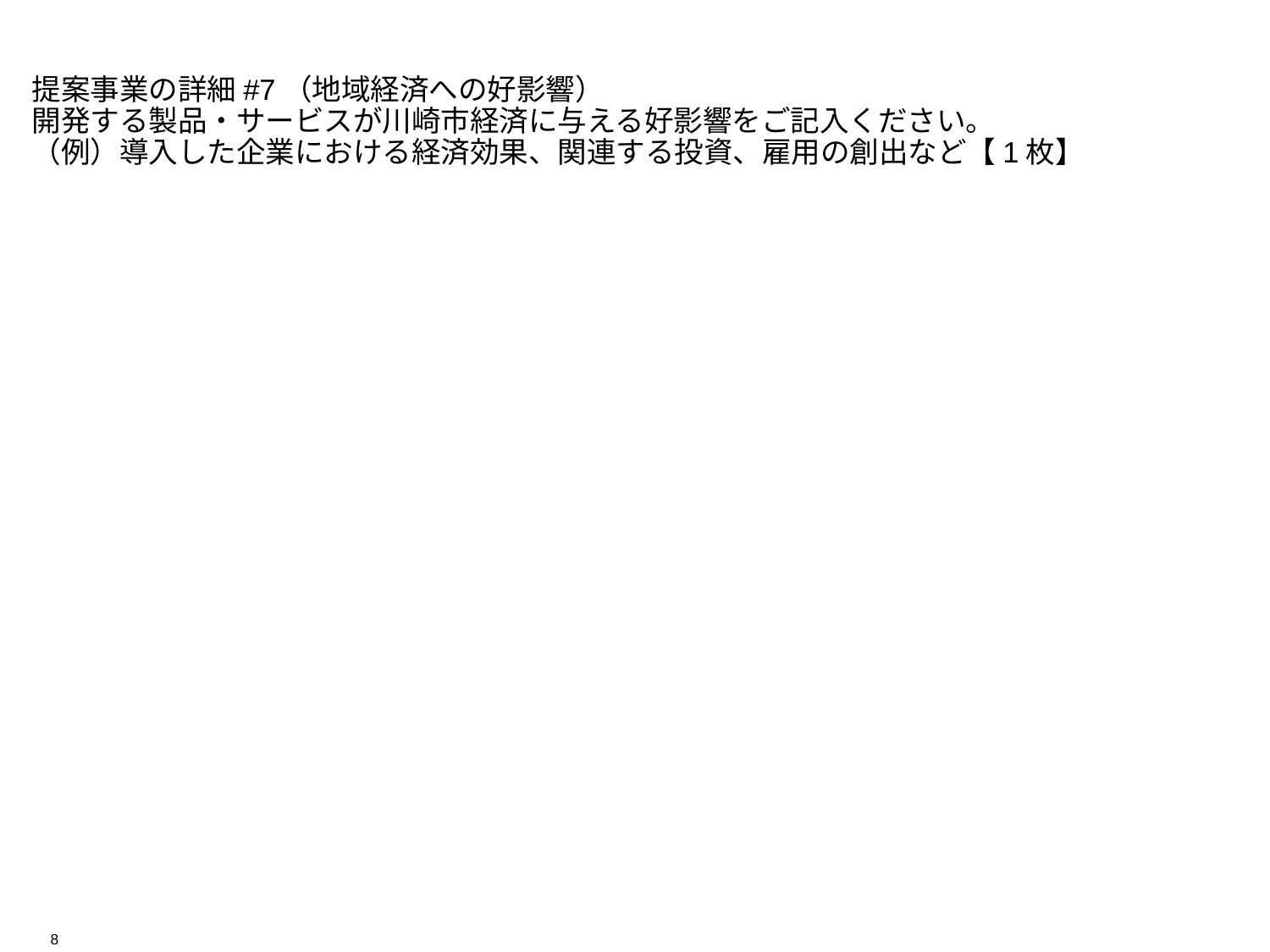

# 提案事業の詳細#7（地域経済への好影響） 開発する製品・サービスが川崎市経済に与える好影響をご記入ください。 （例）導入した企業における経済効果、関連する投資、雇用の創出など【1枚】
8